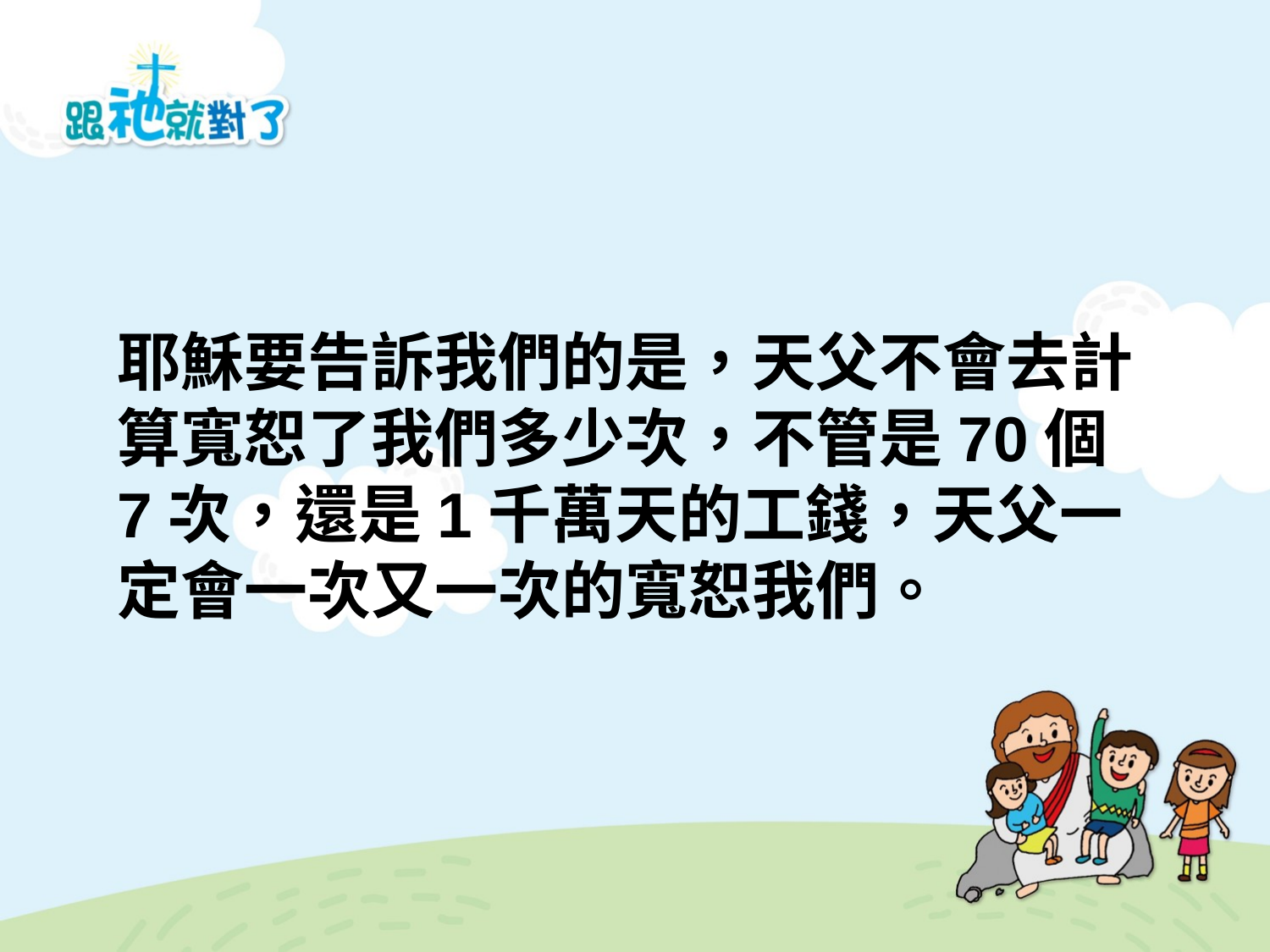

耶穌要告訴我們的是，天父不會去計算寬恕了我們多少次，不管是70個7次，還是1千萬天的工錢，天父一定會一次又一次的寬恕我們。